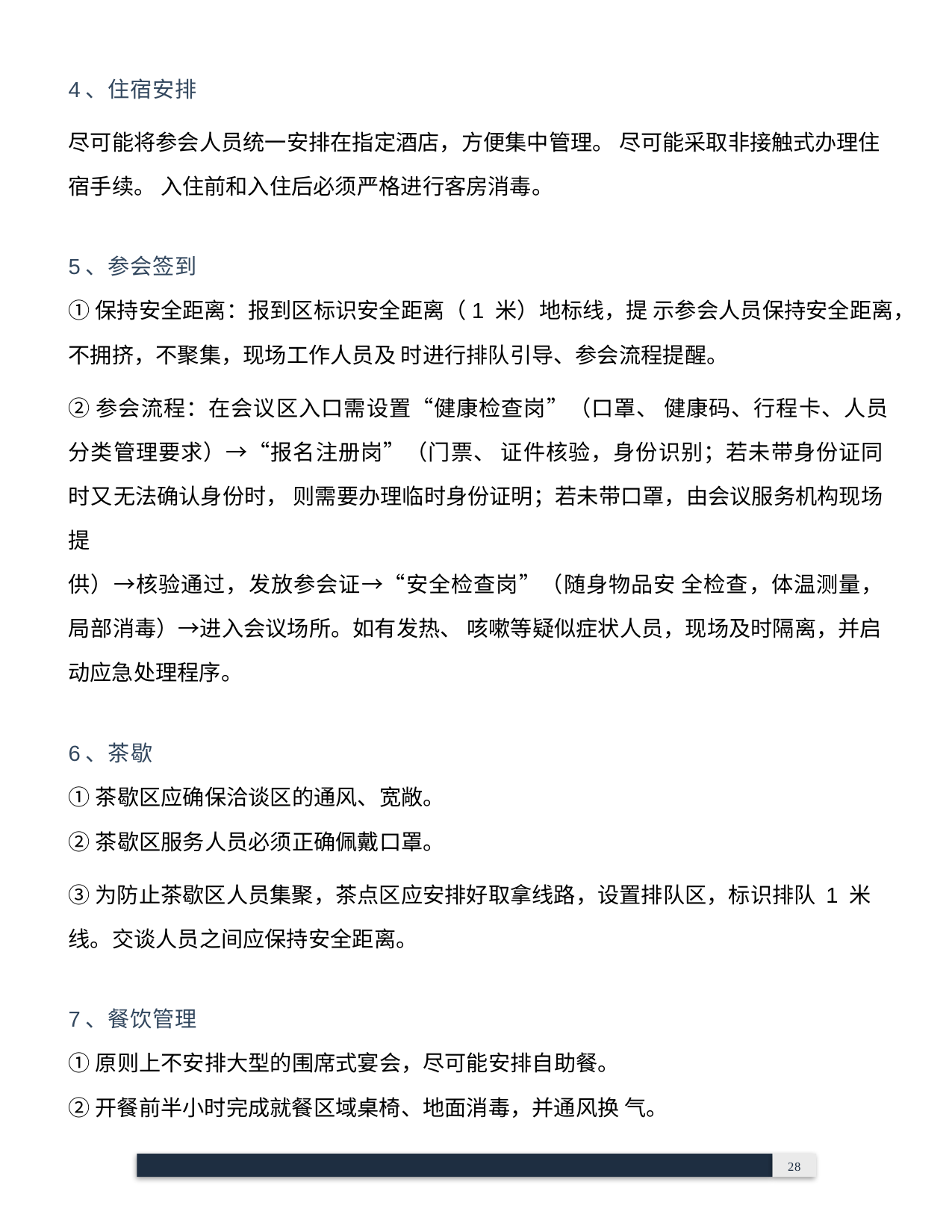

4、住宿安排

尽可能将参会人员统一安排在指定酒店，方便集中管理。 尽可能采取非接触式办理住宿手续。 入住前和入住后必须严格进行客房消毒。

5、参会签到

①保持安全距离：报到区标识安全距离（1 米）地标线，提 示参会人员保持安全距离，

不拥挤，不聚集，现场工作人员及 时进行排队引导、参会流程提醒。

②参会流程：在会议区入口需设置“健康检查岗”（口罩、 健康码、行程卡、人员分类管理要求）→“报名注册岗”（门票、 证件核验，身份识别；若未带身份证同时又无法确认身份时， 则需要办理临时身份证明；若未带口罩，由会议服务机构现场 提
供）→核验通过，发放参会证→“安全检查岗”（随身物品安 全检查，体温测量，局部消毒）→进入会议场所。如有发热、 咳嗽等疑似症状人员，现场及时隔离，并启动应急处理程序。

6、茶歇

①茶歇区应确保洽谈区的通风、宽敞。

②茶歇区服务人员必须正确佩戴口罩。

③为防止茶歇区人员集聚，茶点区应安排好取拿线路，设置排队区，标识排队 1 米线。交谈人员之间应保持安全距离。

7、餐饮管理

①原则上不安排大型的围席式宴会，尽可能安排自助餐。

②开餐前半小时完成就餐区域桌椅、地面消毒，并通风换 气。

   	28